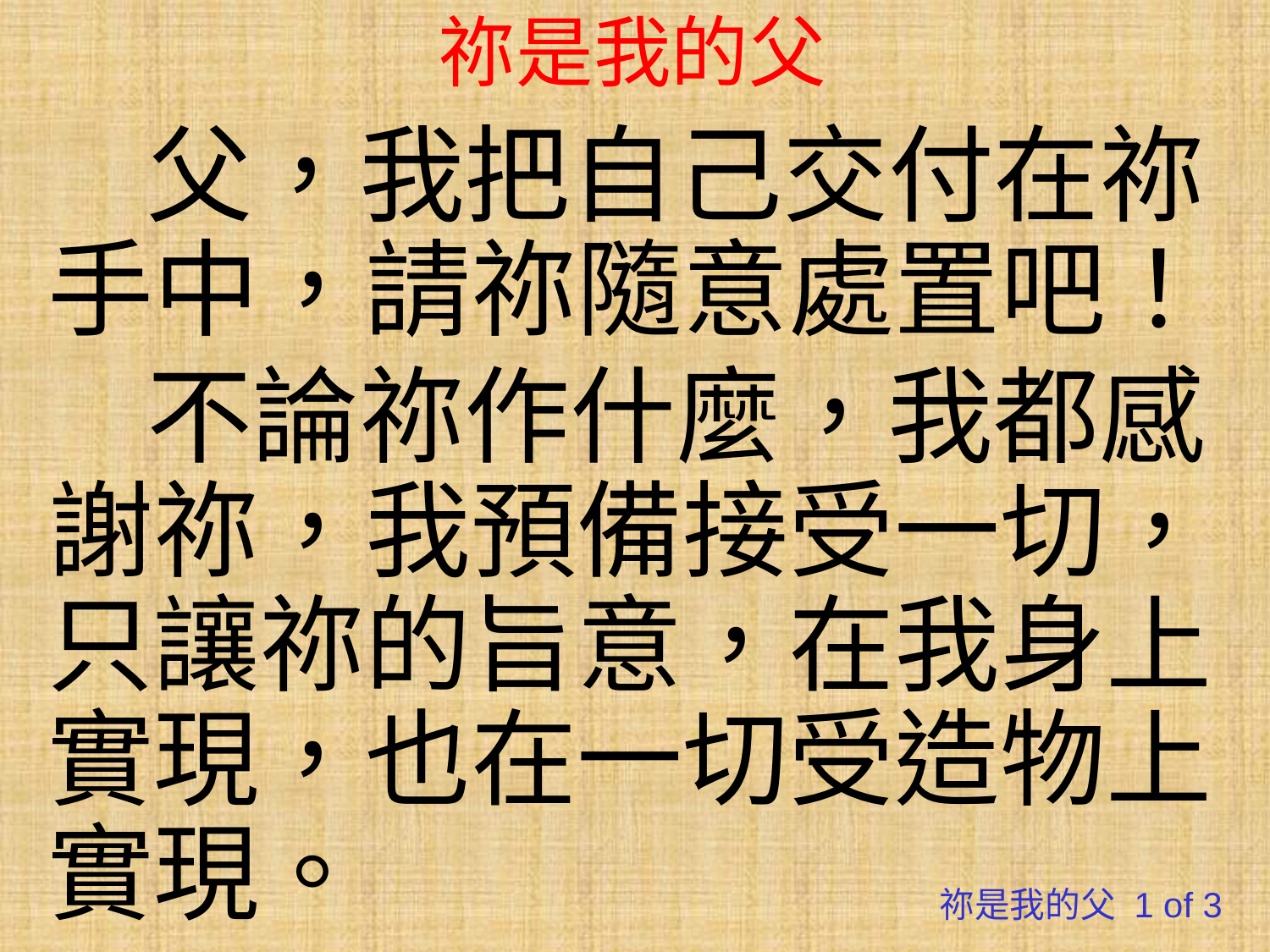

# 祢是我的父
父，我把自己交付在祢手中，請祢隨意處置吧！
不論祢作什麼，我都感謝祢，我預備接受一切，只讓祢的旨意，在我身上實現，也在一切受造物上實現。
祢是我的父 1 of 3